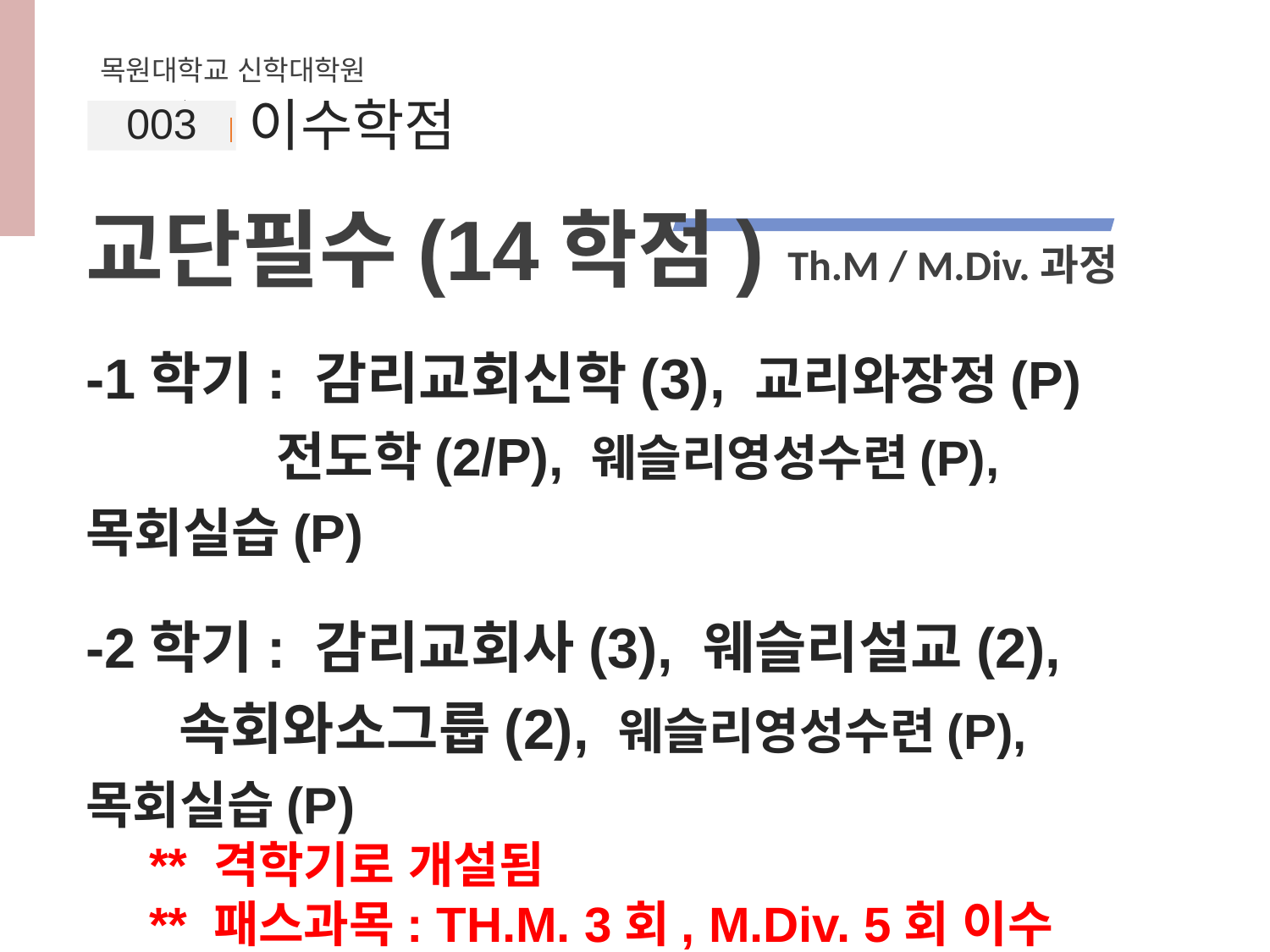

목원대학교 신학대학원
003
이수학점
교단필수(14학점) Th.M / M.Div.과정

-1학기: 감리교회신학(3), 교리와장정(P)
            전도학(2/P), 웨슬리영성수련(P), 목회실습(P)

-2학기: 감리교회사(3), 웨슬리설교(2),
     속회와소그룹(2), 웨슬리영성수련(P), 목회실습(P)
** 격학기로 개설됨
** 패스과목: TH.M. 3회, M.Div. 5회 이수
** 기안수자 및 비목회자 과정은 제외